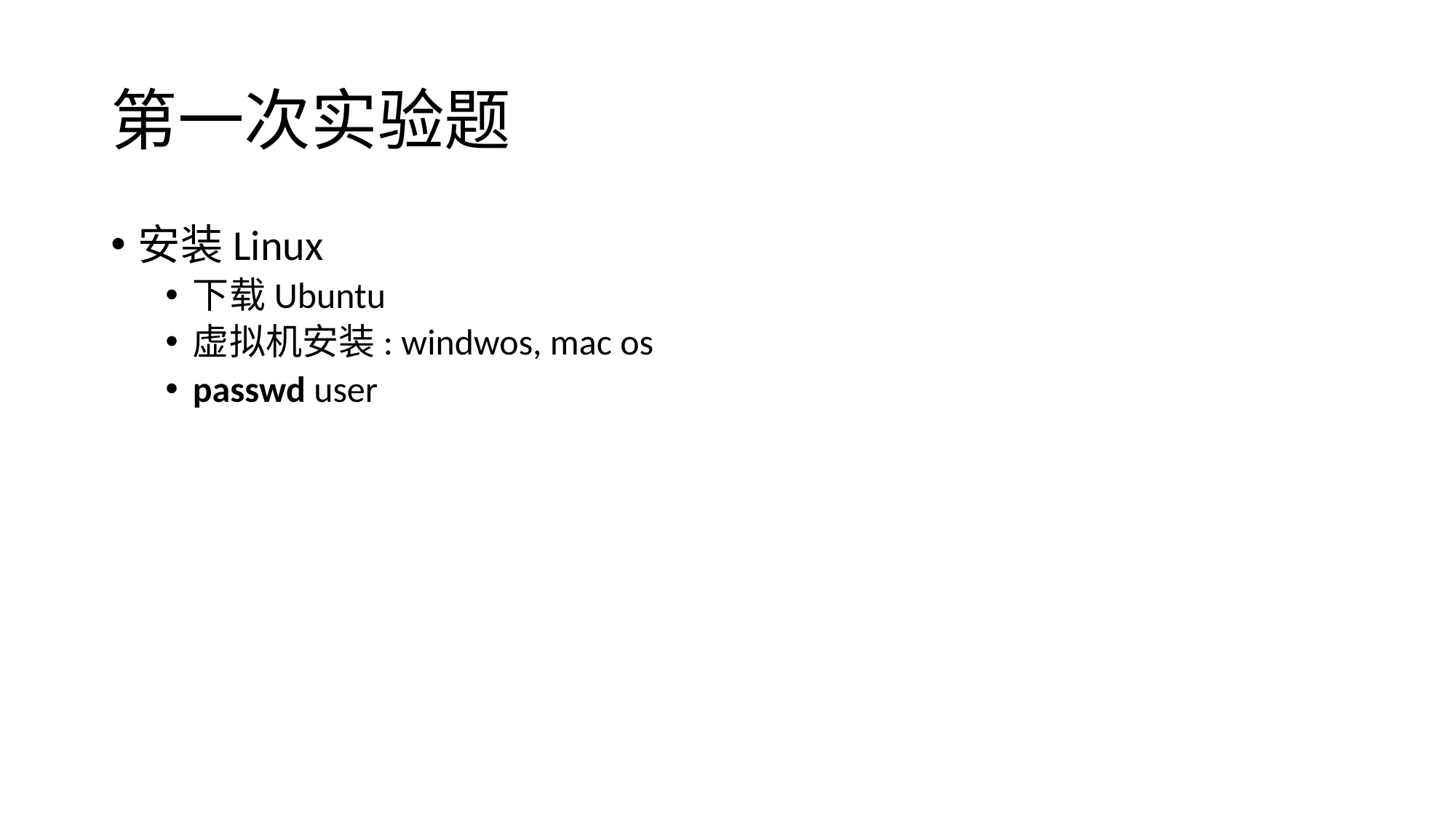

# 第一次实验题
安装Linux
下载Ubuntu
虚拟机安装: windwos, mac os
passwd user